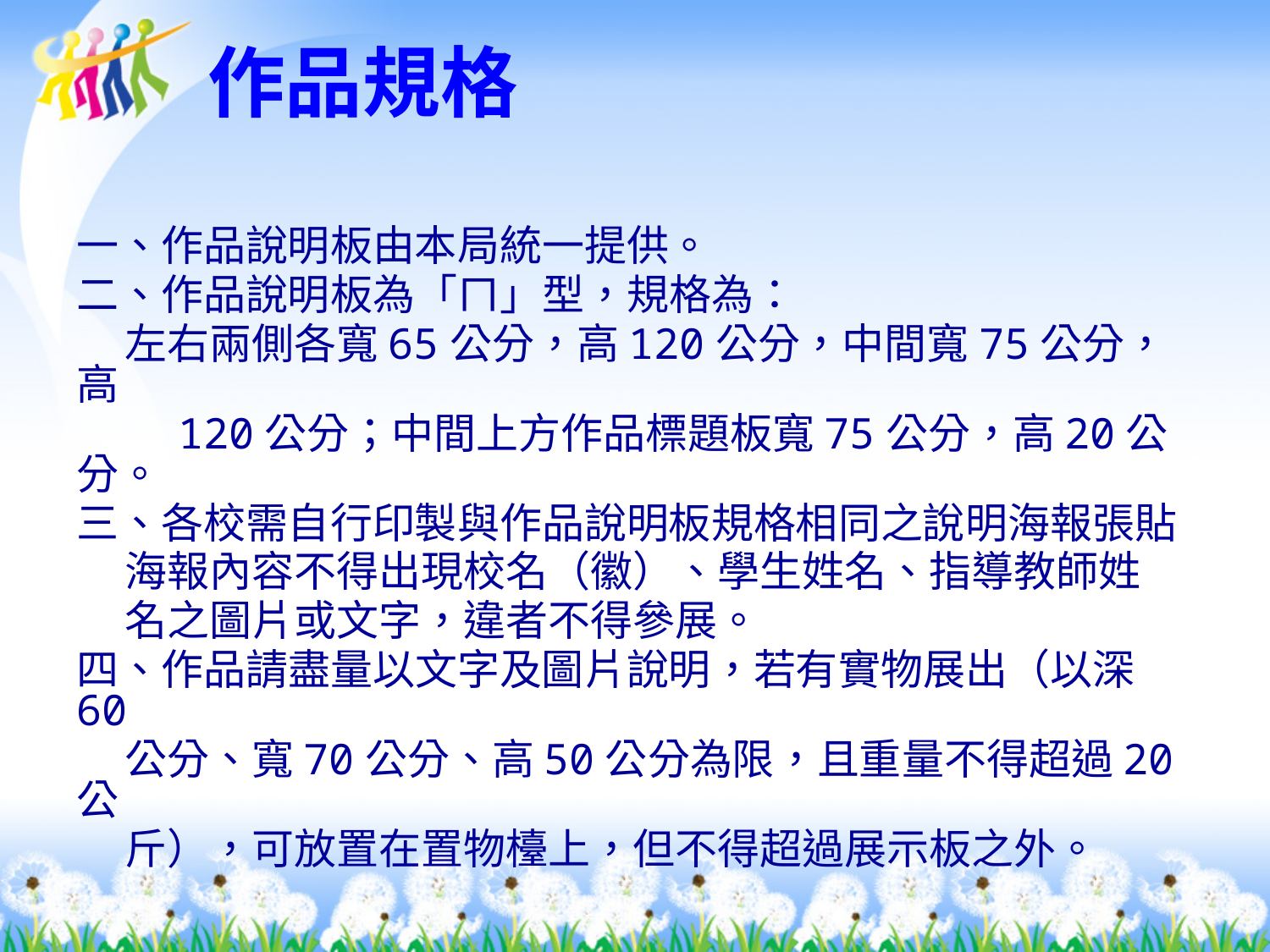

一、作品說明板由本局統一提供。
二、作品說明板為「ㄇ」型，規格為：
    左右兩側各寬65公分，高120公分，中間寬75公分，高
    120公分；中間上方作品標題板寬75公分，高20公分。
三、各校需自行印製與作品說明板規格相同之說明海報張貼
    海報內容不得出現校名（徽）、學生姓名、指導教師姓
    名之圖片或文字，違者不得參展。
四、作品請盡量以文字及圖片說明，若有實物展出（以深60
    公分、寬70公分、高50公分為限，且重量不得超過20公
    斤），可放置在置物檯上，但不得超過展示板之外。
作品規格